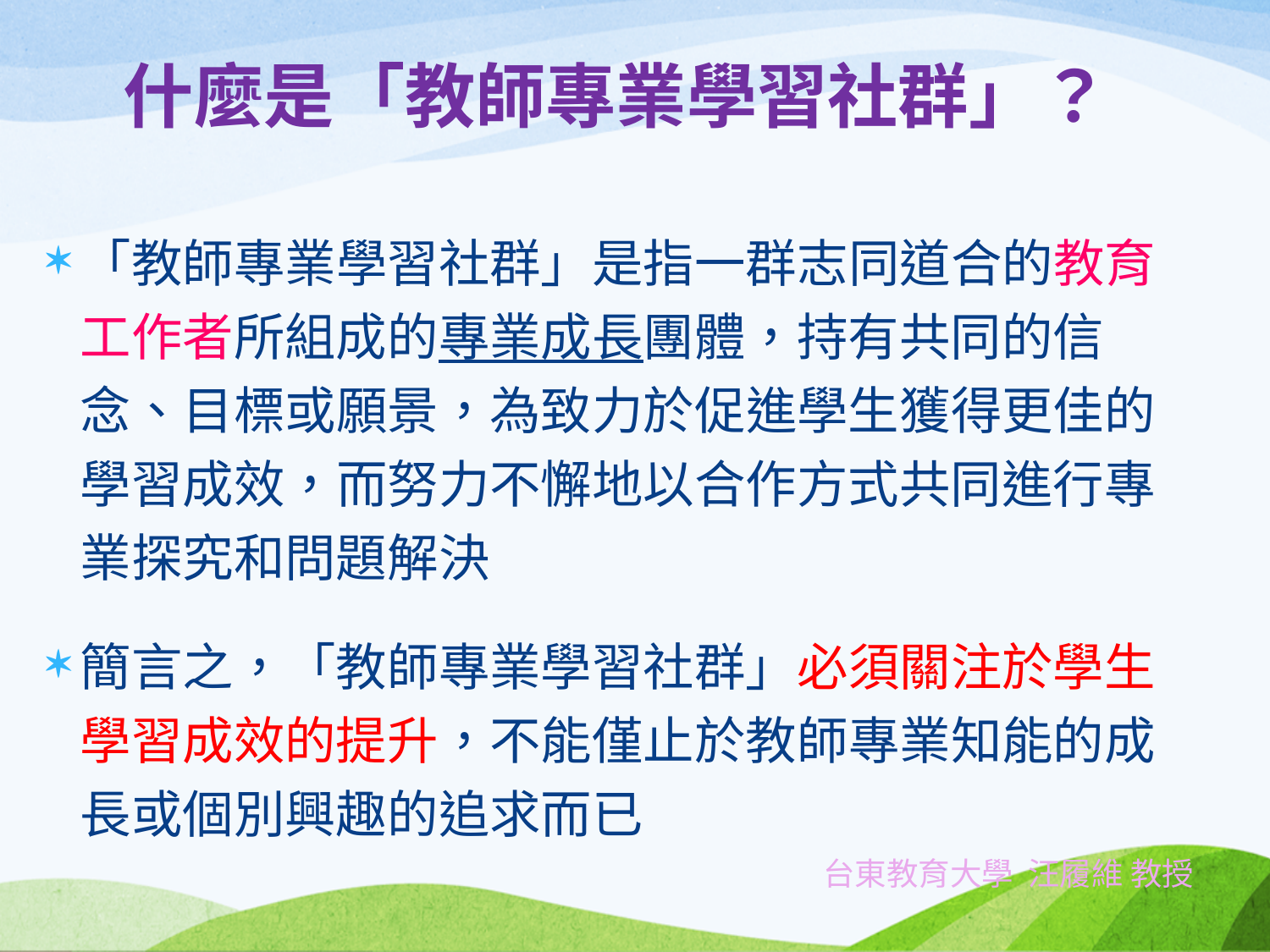

什麼是「教師專業學習社群」？
「教師專業學習社群」是指一群志同道合的教育工作者所組成的專業成長團體，持有共同的信念、目標或願景，為致力於促進學生獲得更佳的學習成效，而努力不懈地以合作方式共同進行專業探究和問題解決
簡言之，「教師專業學習社群」必須關注於學生學習成效的提升，不能僅止於教師專業知能的成長或個別興趣的追求而已
台東教育大學  汪履維 教授